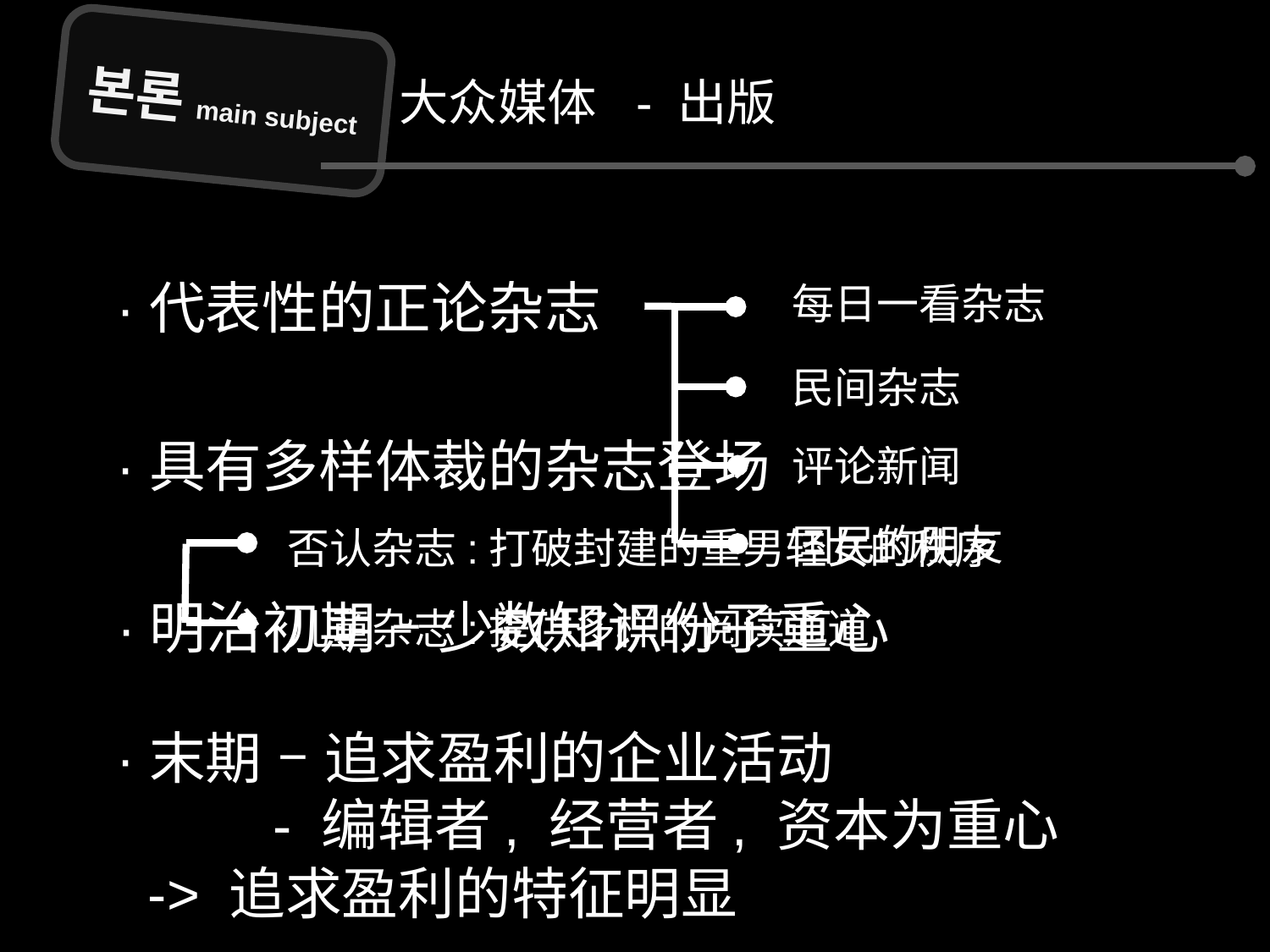

본론main subject
大众媒体  - 出版
·代表性的正论杂志
每日一看杂志
民间杂志
·具有多样体裁的杂志登场
评论新闻
国民的朋友
否认杂志:打破封建的重男轻女的秩序
·明治初期 – 少数知识份子重心
儿童杂志:提供多样的阅读通道
·末期 – 追求盈利的企业活动
          - 编辑者, 经营者, 资本为重心
  -> 追求盈利的特征明显